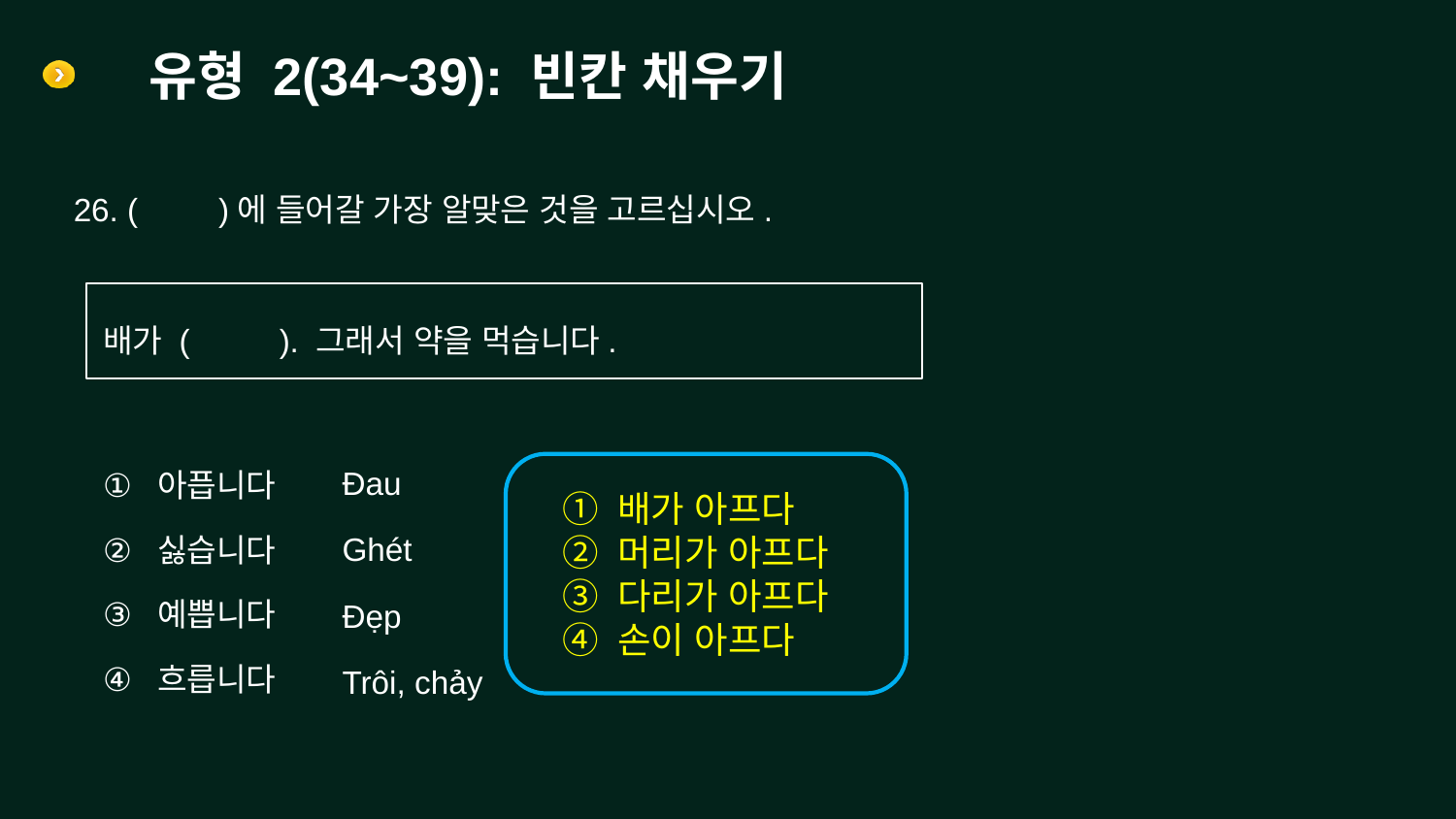

# 유형 2(34~39): 빈칸 채우기
26. (         )에 들어갈 가장 알맞은 것을 고르십시오.
배가 (          ). 그래서 약을 먹습니다.
아픕니다
싫습니다
예쁩니다
흐릅니다
Đau
Ghét
Đẹp
Trôi, chảy
   ① 배가 아프다
   ② 머리가 아프다
   ③ 다리가 아프다
   ④ 손이 아프다